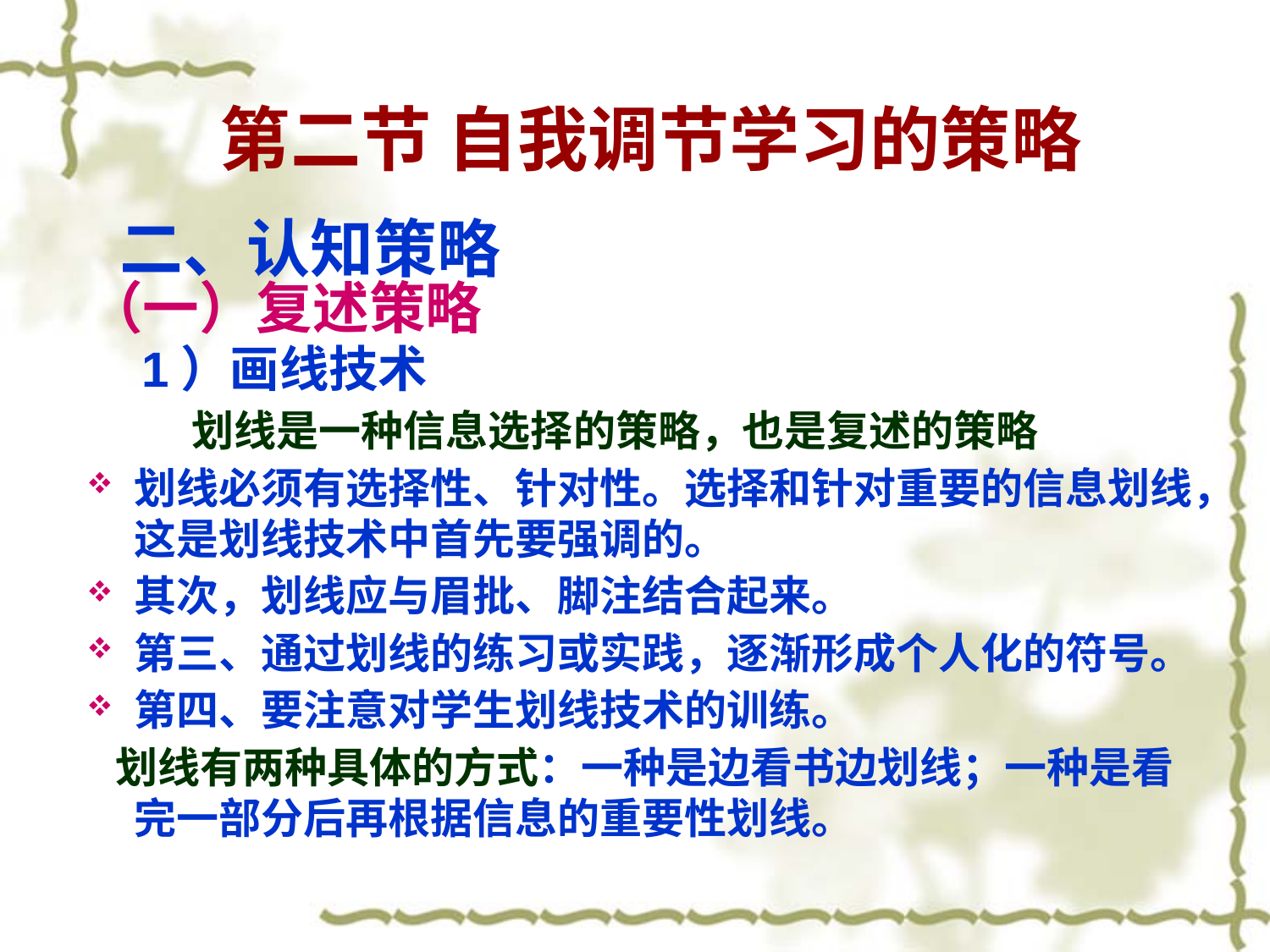

# 第二节 自我调节学习的策略
 二、认知策略
（一）复述策略
    1）画线技术
          划线是一种信息选择的策略，也是复述的策略
划线必须有选择性、针对性。选择和针对重要的信息划线，这是划线技术中首先要强调的。
其次，划线应与眉批、脚注结合起来。
第三、通过划线的练习或实践，逐渐形成个人化的符号。
第四、要注意对学生划线技术的训练。
  划线有两种具体的方式：一种是边看书边划线；一种是看完一部分后再根据信息的重要性划线。